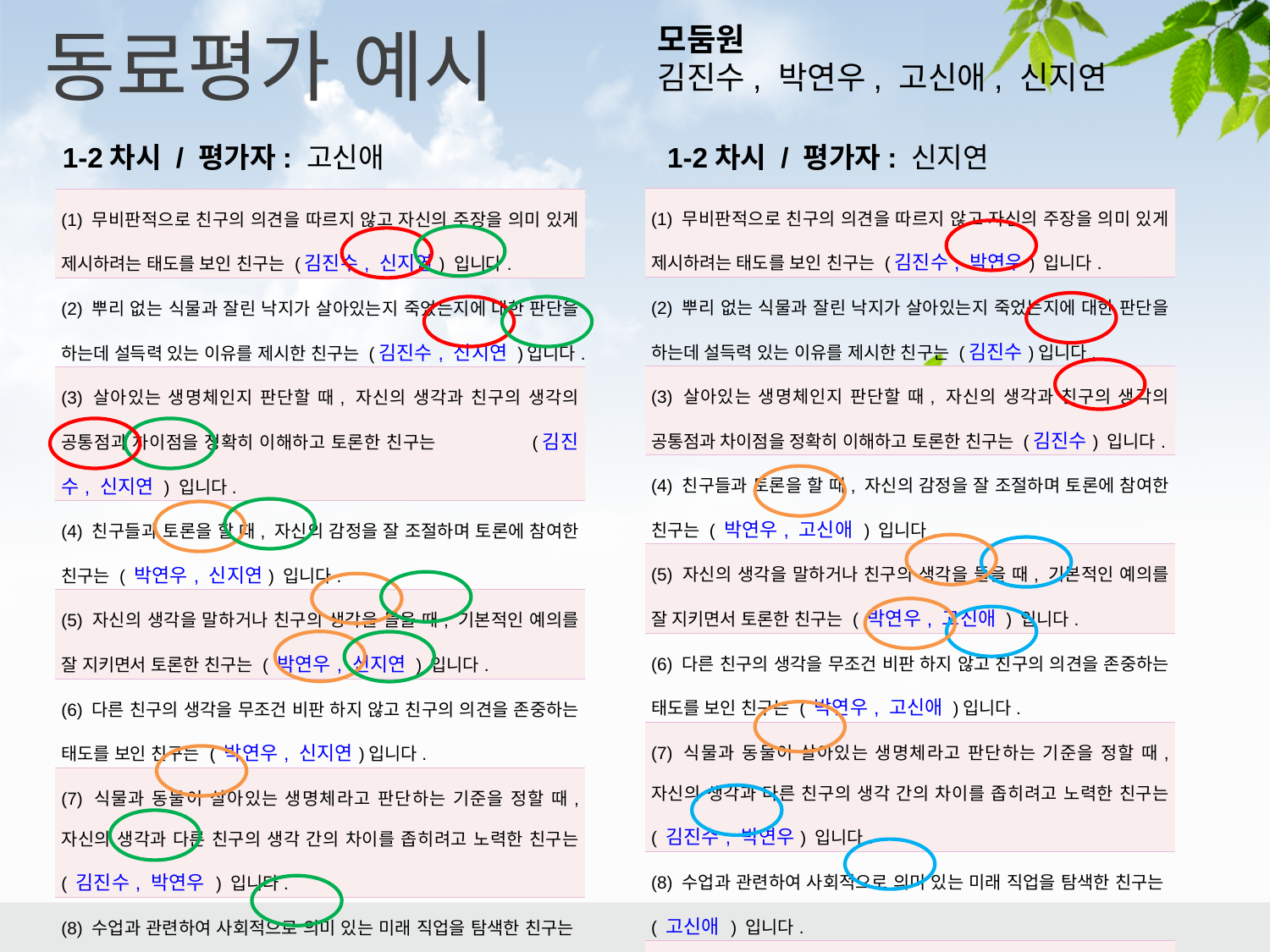

모둠원
김진수, 박연우, 고신애, 신지연
동료평가 예시
1-2차시 / 평가자: 고신애
1-2차시 / 평가자: 신지연
| (1) 무비판적으로 친구의 의견을 따르지 않고 자신의 주장을 의미 있게 제시하려는 태도를 보인 친구는 (김진수, 박연우) 입니다. |
| --- |
| (2) 뿌리 없는 식물과 잘린 낙지가 살아있는지 죽었는지에 대한 판단을 하는데 설득력 있는 이유를 제시한 친구는 (김진수)입니다. |
| (3) 살아있는 생명체인지 판단할 때, 자신의 생각과 친구의 생각의 공통점과 차이점을 정확히 이해하고 토론한 친구는 (김진수) 입니다. |
| (4) 친구들과 토론을 할 때, 자신의 감정을 잘 조절하며 토론에 참여한 친구는 ( 박연우, 고신애 ) 입니다. |
| (5) 자신의 생각을 말하거나 친구의 생각을 들을 때, 기본적인 예의를 잘 지키면서 토론한 친구는 ( 박연우, 고신애 ) 입니다. |
| (6) 다른 친구의 생각을 무조건 비판 하지 않고 친구의 의견을 존중하는 태도를 보인 친구는 ( 박연우, 고신애 )입니다. |
| (7) 식물과 동물이 살아있는 생명체라고 판단하는 기준을 정할 때, 자신의 생각과 다른 친구의 생각 간의 차이를 좁히려고 노력한 친구는 ( 김진수, 박연우) 입니다. |
| (8) 수업과 관련하여 사회적으로 의미 있는 미래 직업을 탐색한 친구는 ( 고신애 ) 입니다. |
| (9) 주위에 있는 동식물의 가치를 알고 조화롭게 사는 생명 존중의 마음을 가지게 된 친구는 ( 고신애, 김진수 ) 입니다. |
| (1) 무비판적으로 친구의 의견을 따르지 않고 자신의 주장을 의미 있게 제시하려는 태도를 보인 친구는 (김진수, 신지연) 입니다. |
| --- |
| (2) 뿌리 없는 식물과 잘린 낙지가 살아있는지 죽었는지에 대한 판단을 하는데 설득력 있는 이유를 제시한 친구는 (김진수, 신지연 )입니다. |
| (3) 살아있는 생명체인지 판단할 때, 자신의 생각과 친구의 생각의 공통점과 차이점을 정확히 이해하고 토론한 친구는 (김진수, 신지연 ) 입니다. |
| (4) 친구들과 토론을 할 때, 자신의 감정을 잘 조절하며 토론에 참여한 친구는 ( 박연우, 신지연) 입니다. |
| (5) 자신의 생각을 말하거나 친구의 생각을 들을 때, 기본적인 예의를 잘 지키면서 토론한 친구는 ( 박연우, 신지연 ) 입니다. |
| (6) 다른 친구의 생각을 무조건 비판 하지 않고 친구의 의견을 존중하는 태도를 보인 친구는 ( 박연우, 신지연)입니다. |
| (7) 식물과 동물이 살아있는 생명체라고 판단하는 기준을 정할 때, 자신의 생각과 다른 친구의 생각 간의 차이를 좁히려고 노력한 친구는 ( 김진수, 박연우 ) 입니다. |
| (8) 수업과 관련하여 사회적으로 의미 있는 미래 직업을 탐색한 친구는 ( 신지연 ) 입니다. |
| (9) 주위에 있는 동식물의 가치를 알고 조화롭게 사는 생명 존중의 마음을 가지게 된 친구는 (신지연, 김진수 ) 입니다. |